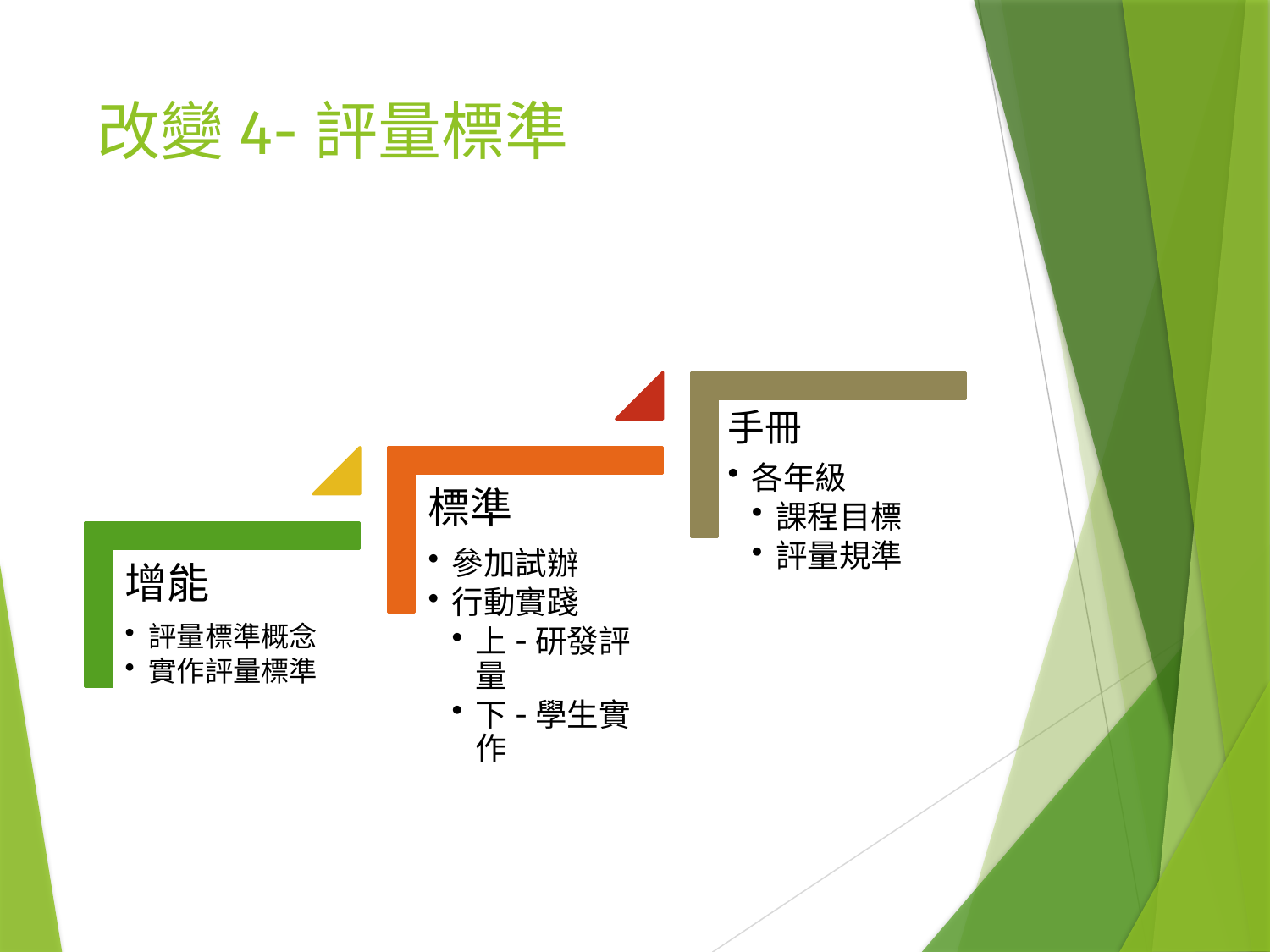

# 改變4-評量標準
增能
評量標準概念
實作評量標準
標準
參加試辦
行動實踐
上-研發評量
下-學生實作
手冊
各年級
課程目標
評量規準